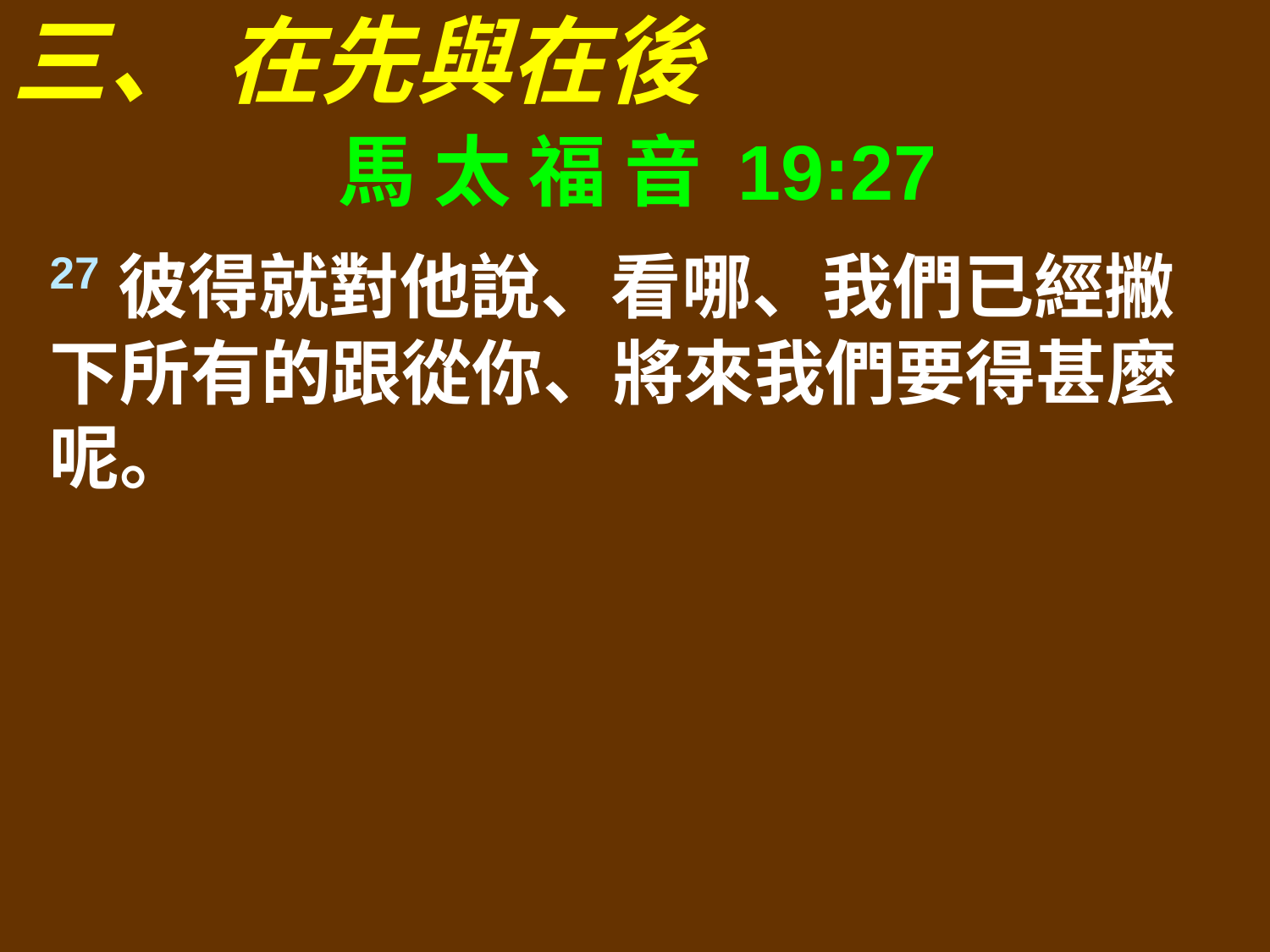

三、 在先與在後
馬 太 福 音 19:27
27彼得就對他說、看哪、我們已經撇下所有的跟從你、將來我們要得甚麼呢。